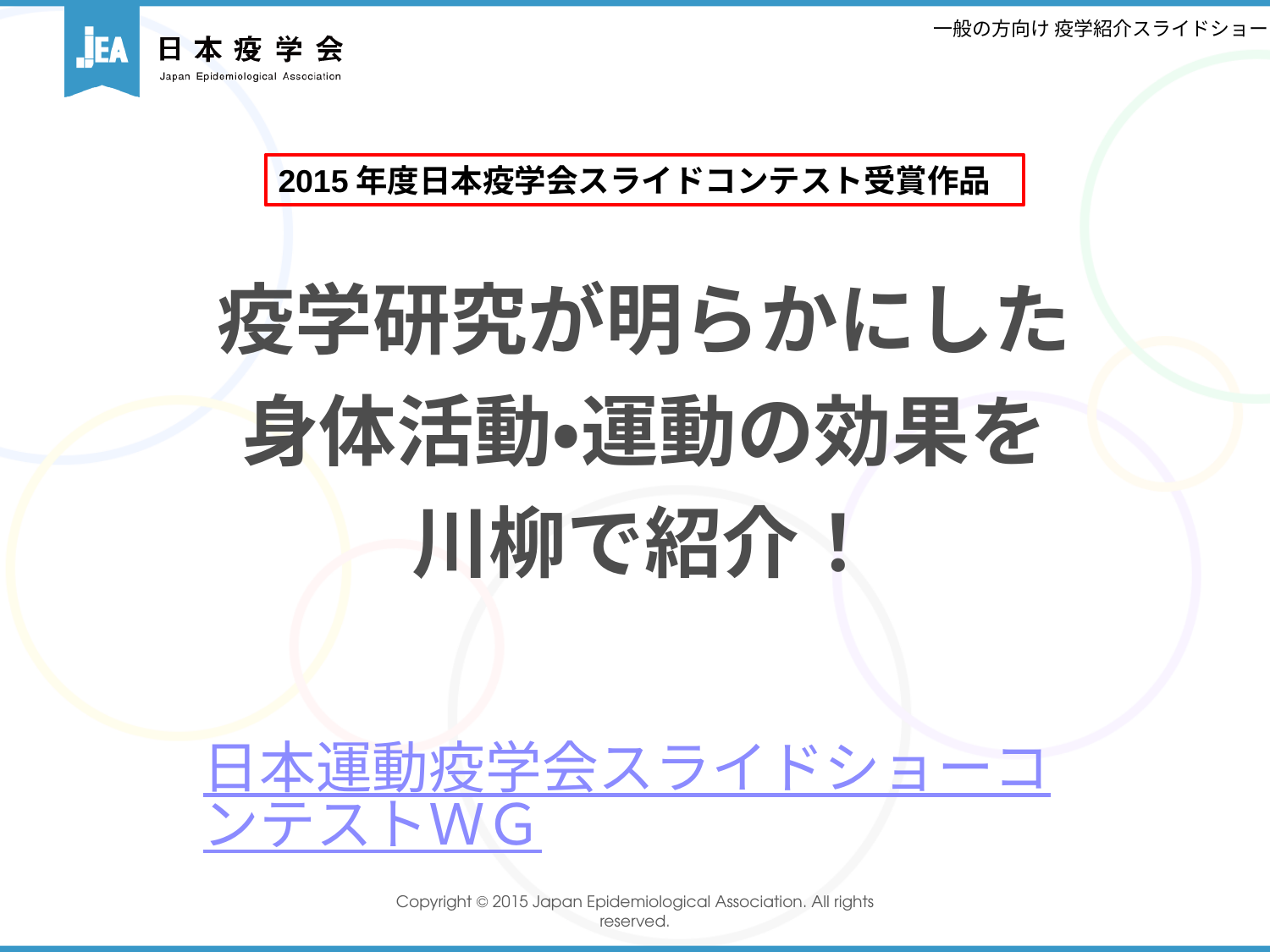

一般の方向け 疫学紹介スライドショー
2015年度日本疫学会スライドコンテスト受賞作品
# 疫学研究が明らかにした 身体活動・運動の効果を 川柳で紹介！
日本運動疫学会スライドショーコンテストＷＧ